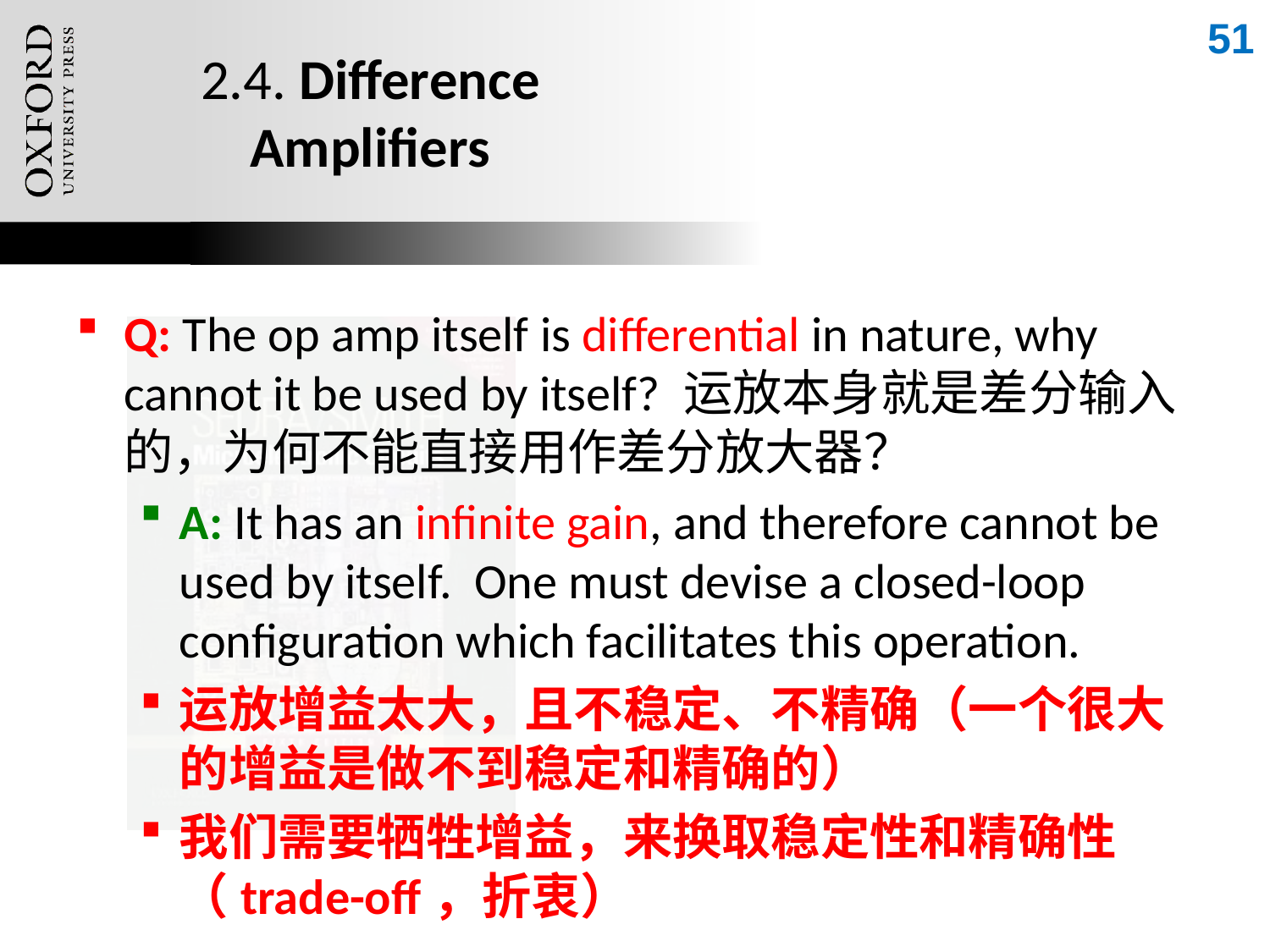

51
# 2.4. Difference Amplifiers
Q: The op amp itself is differential in nature, why cannot it be used by itself? 运放本身就是差分输入的，为何不能直接用作差分放大器？
A: It has an infinite gain, and therefore cannot be used by itself.  One must devise a closed-loop configuration which facilitates this operation.
运放增益太大，且不稳定、不精确（一个很大的增益是做不到稳定和精确的）
我们需要牺牲增益，来换取稳定性和精确性（trade-off，折衷）